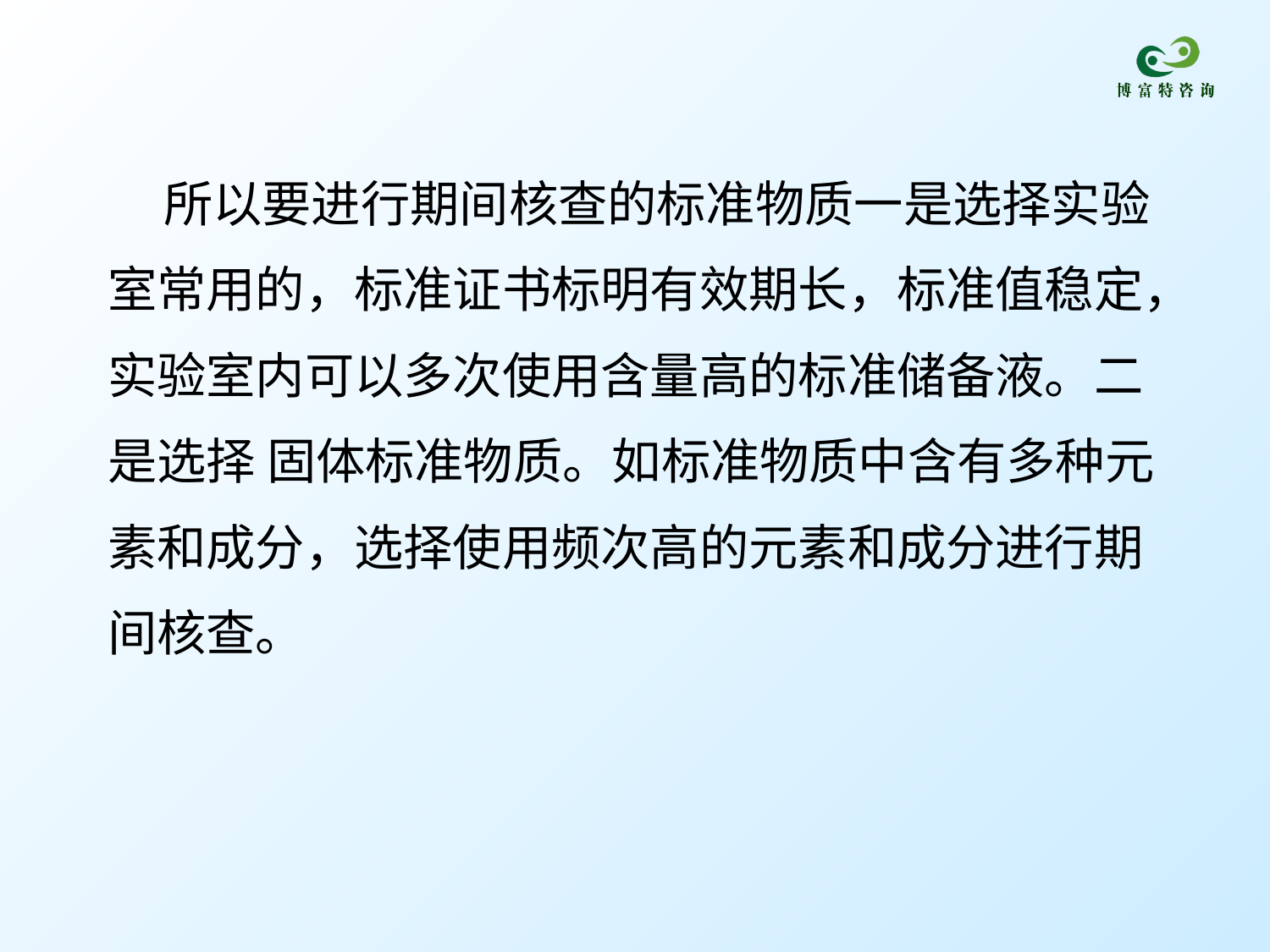

所以要进行期间核查的标准物质一是选择实验室常用的，标准证书标明有效期长，标准值稳定，实验室内可以多次使用含量高的标准储备液。二是选择 固体标准物质。如标准物质中含有多种元素和成分，选择使用频次高的元素和成分进行期间核查。